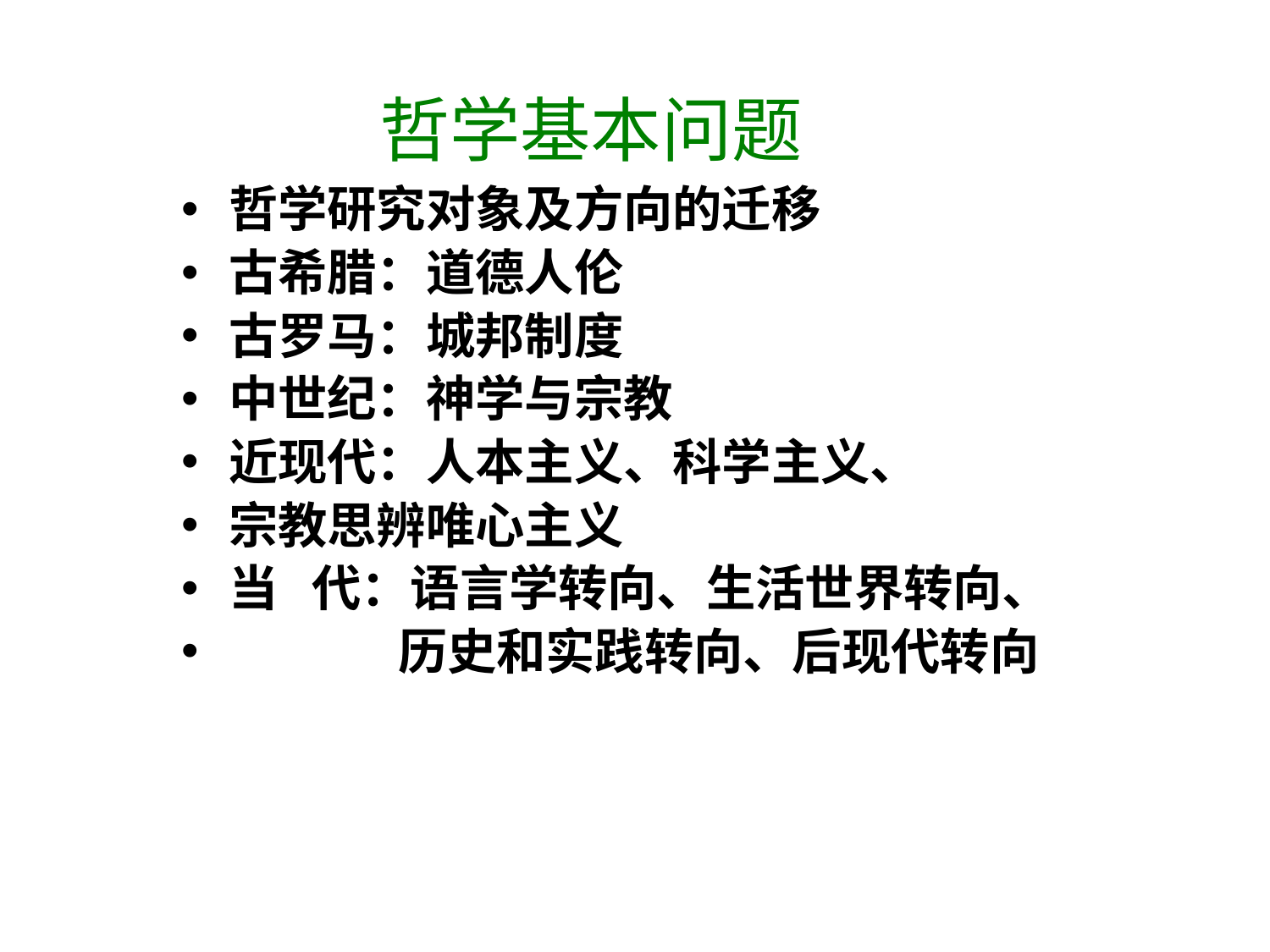

哲学基本问题
#
哲学研究对象及方向的迁移
古希腊：道德人伦
古罗马：城邦制度
中世纪：神学与宗教
近现代：人本主义、科学主义、
宗教思辨唯心主义
当   代：语言学转向、生活世界转向、
              历史和实践转向、后现代转向